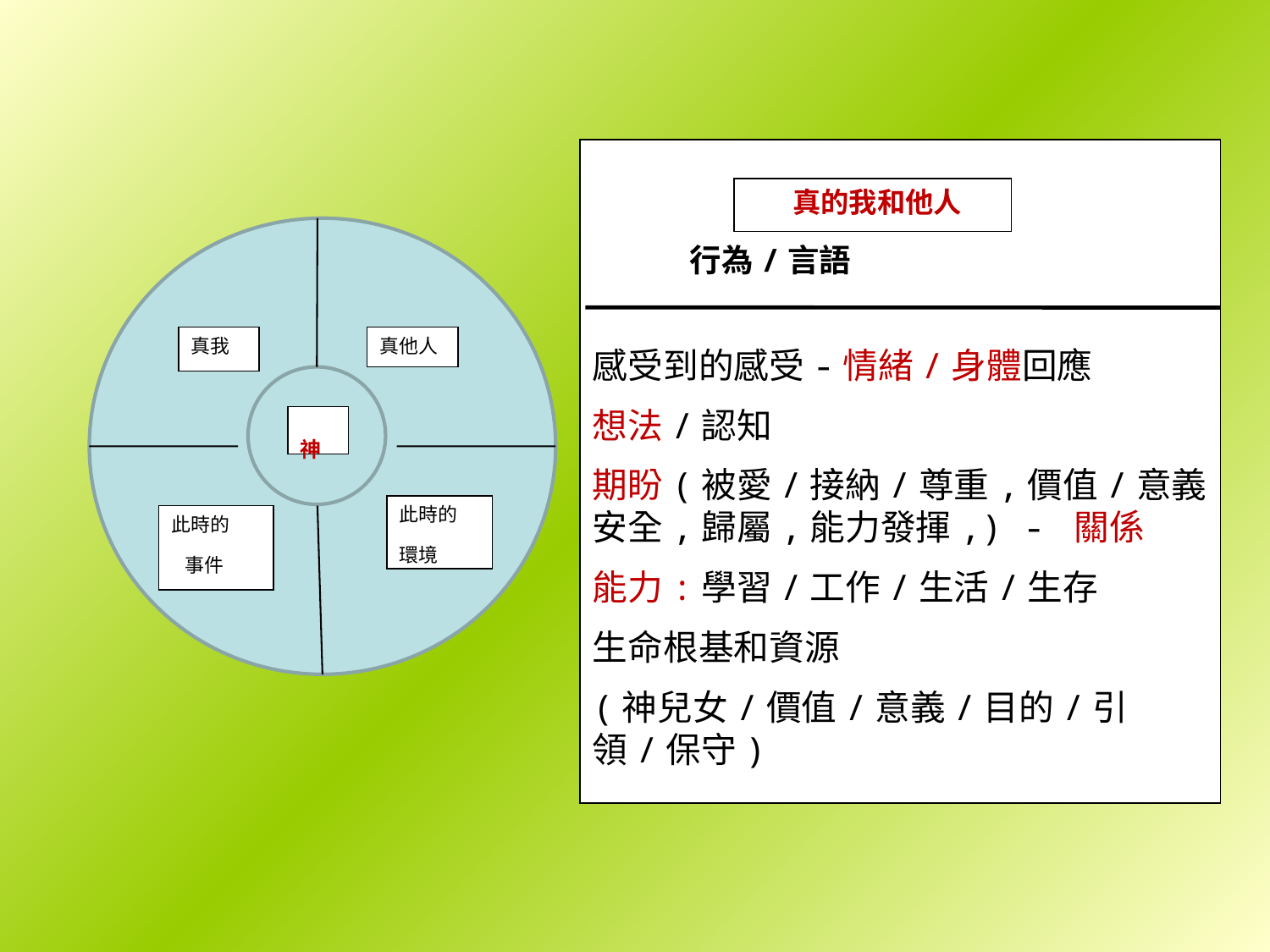

行為/言語

感受到的感受-情緒/身體回應
想法/認知
期盼(被愛/接納/尊重,價值/意義安全,歸屬,能力發揮,) - 關係
能力:學習/工作/生活/生存
生命根基和資源
(神兒女/價值/意義/目的/引領/保守)
     真的我和他人

真我
真他人

  神
此時的
環境

此時的
  事件